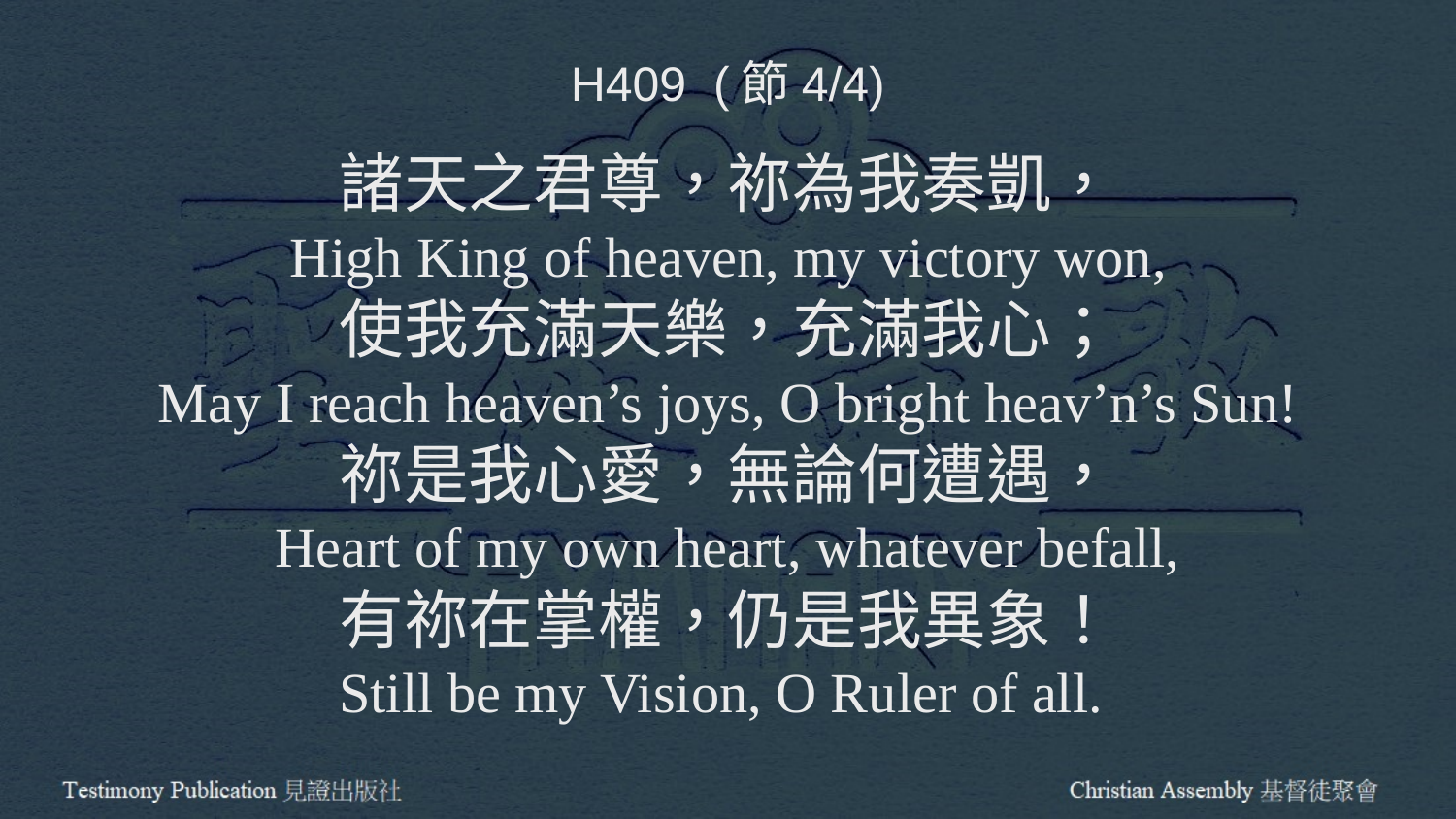

H409  (節4/4)

諸天之君尊，祢為我奏凱，
High King of heaven, my victory won,
使我充滿天樂，充滿我心；
May I reach heaven’s joys, O bright heav’n’s Sun!
祢是我心愛，無論何遭遇，
Heart of my own heart, whatever befall,
有祢在掌權，仍是我異象！
Still be my Vision, O Ruler of all.